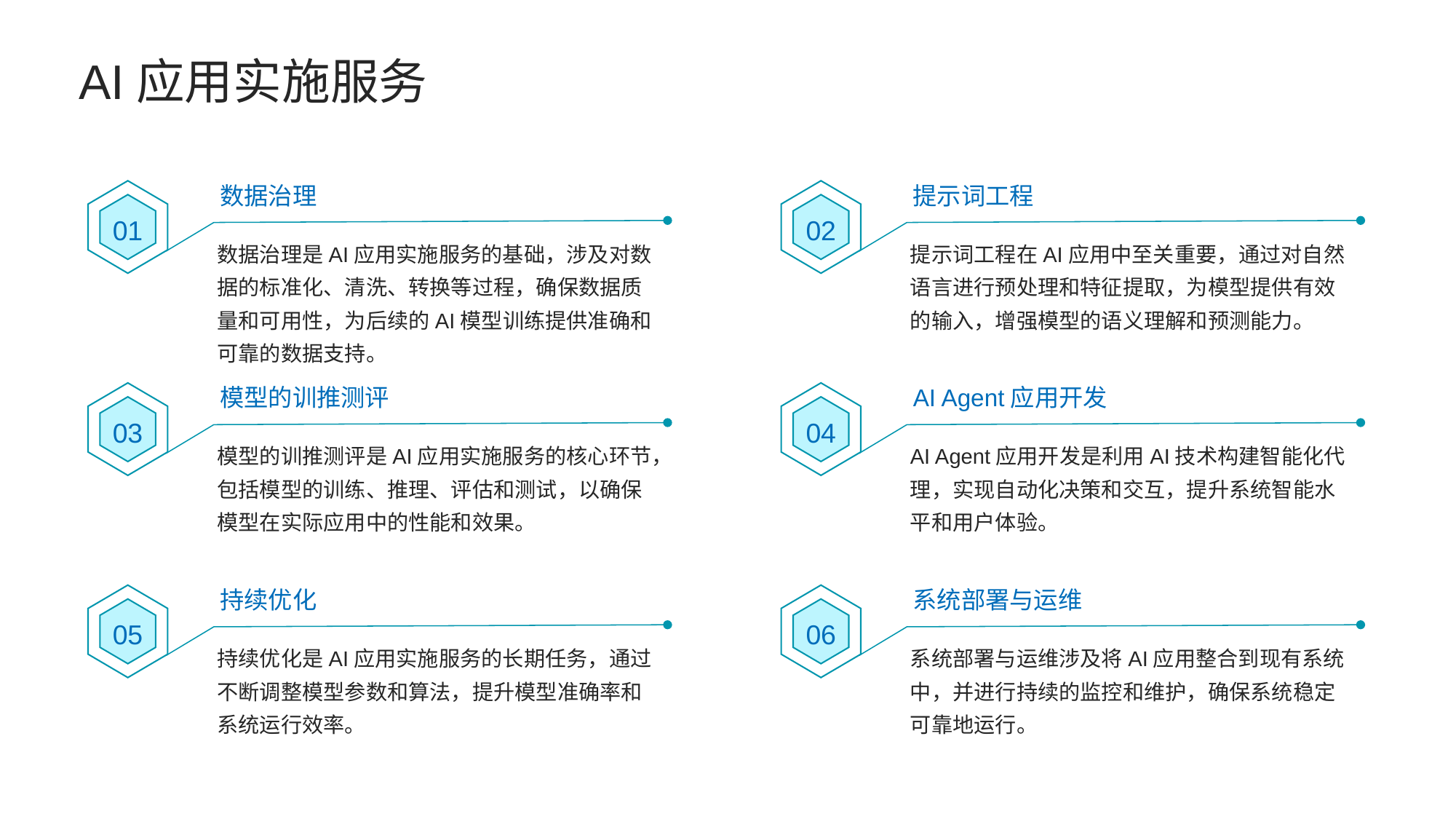

AI应用实施服务
数据治理
提示词工程

01
02

数据治理是AI应用实施服务的基础，涉及对数据的标准化、清洗、转换等过程，确保数据质量和可用性，为后续的AI模型训练提供准确和可靠的数据支持。
提示词工程在AI应用中至关重要，通过对自然语言进行预处理和特征提取，为模型提供有效的输入，增强模型的语义理解和预测能力。
模型的训推测评
AI Agent应用开发

03
04

模型的训推测评是AI应用实施服务的核心环节，包括模型的训练、推理、评估和测试，以确保模型在实际应用中的性能和效果。
AI Agent应用开发是利用AI技术构建智能化代理，实现自动化决策和交互，提升系统智能水平和用户体验。
持续优化
系统部署与运维

05
06

持续优化是AI应用实施服务的长期任务，通过不断调整模型参数和算法，提升模型准确率和系统运行效率。
系统部署与运维涉及将AI应用整合到现有系统中，并进行持续的监控和维护，确保系统稳定可靠地运行。